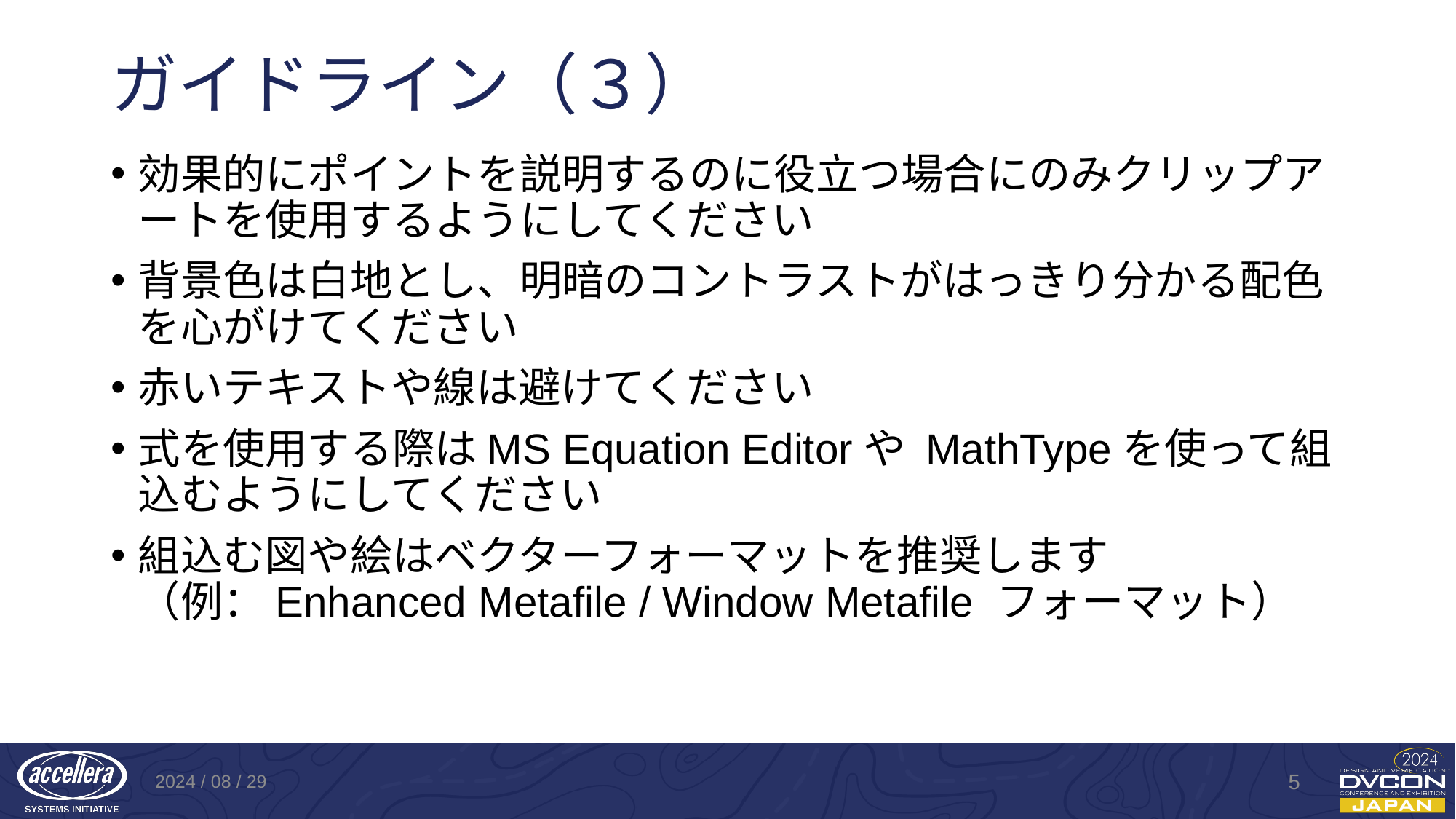

# ガイドライン（３）
効果的にポイントを説明するのに役立つ場合にのみクリップアートを使用するようにしてください
背景色は白地とし、明暗のコントラストがはっきり分かる配色を心がけてください
赤いテキストや線は避けてください
式を使用する際はMS Equation Editorや MathTypeを使って組込むようにしてください
組込む図や絵はベクターフォーマットを推奨します
（例：Enhanced Metafile / Window Metafile フォーマット）
2024 / 08 / 29
5